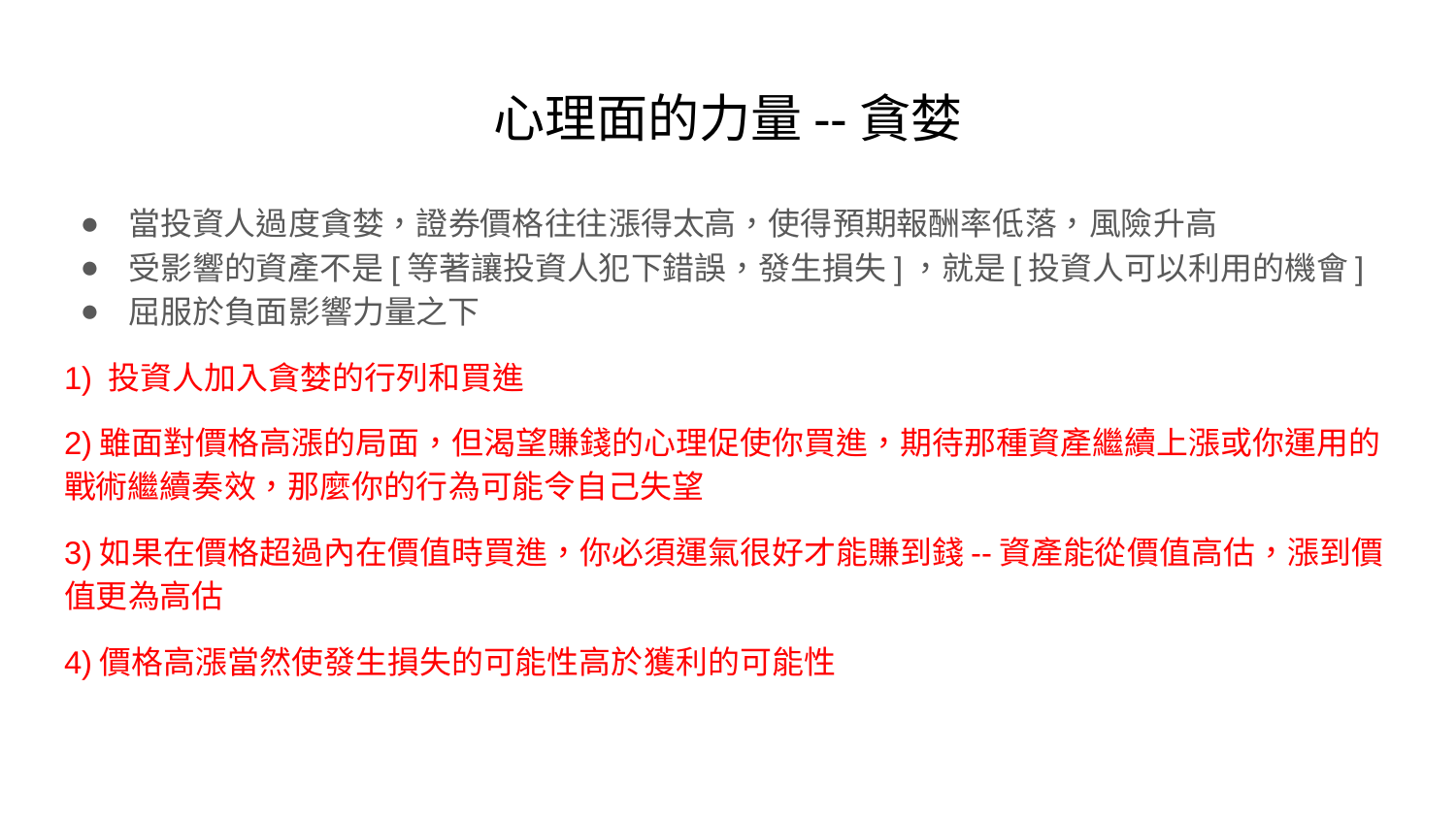

# 心理面的力量--貪婪
當投資人過度貪婪，證券價格往往漲得太高，使得預期報酬率低落，風險升高
受影響的資產不是[等著讓投資人犯下錯誤，發生損失]，就是[投資人可以利用的機會]
屈服於負面影響力量之下
1) 投資人加入貪婪的行列和買進
2)雖面對價格高漲的局面，但渴望賺錢的心理促使你買進，期待那種資產繼續上漲或你運用的戰術繼續奏效，那麼你的行為可能令自己失望
3)如果在價格超過內在價值時買進，你必須運氣很好才能賺到錢--資產能從價值高估，漲到價值更為高估
4)價格高漲當然使發生損失的可能性高於獲利的可能性